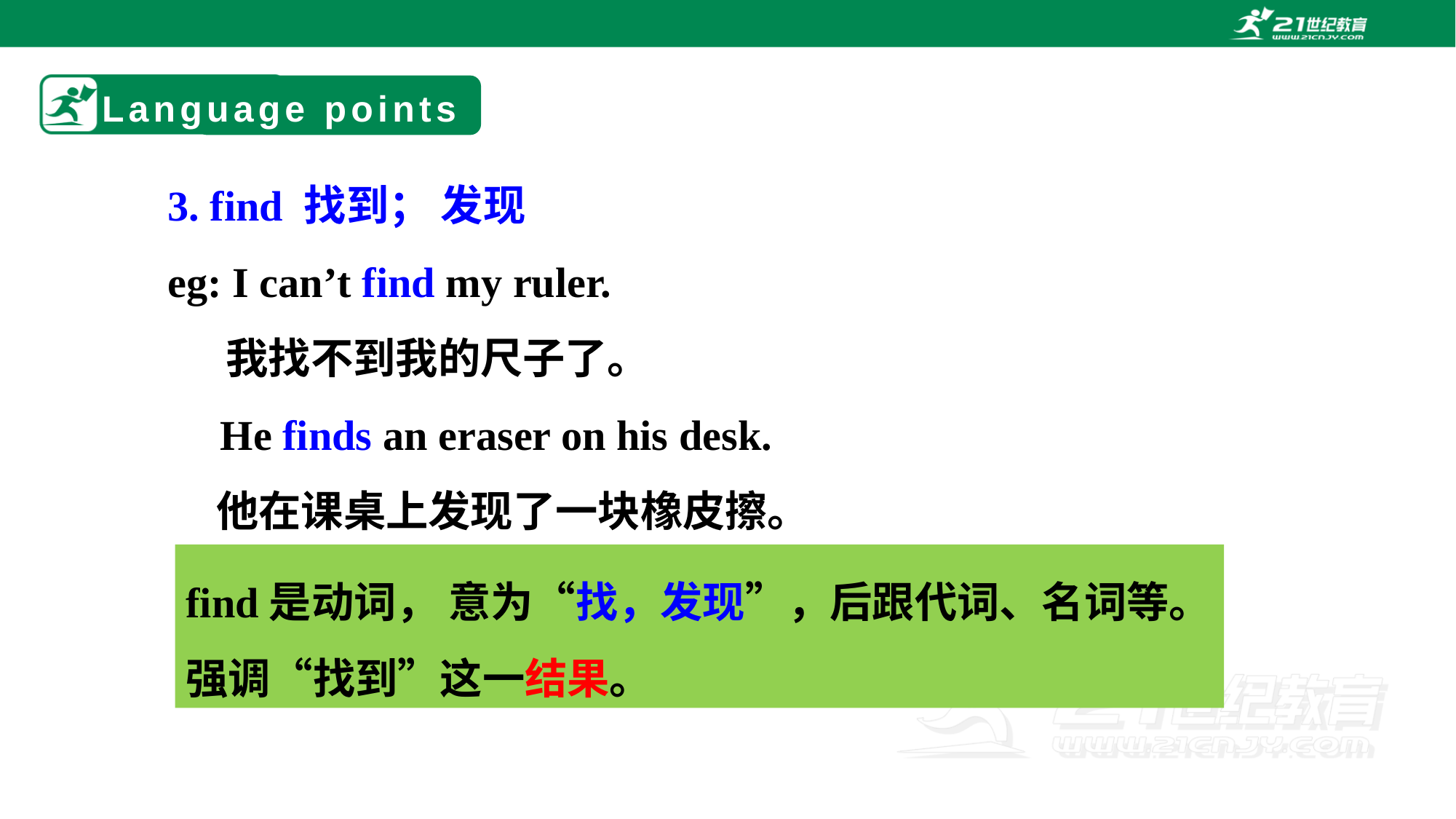

# Language points
3. find 找到； 发现
eg: I can’t find my ruler.
     我找不到我的尺子了。
     He finds an eraser on his desk.
    他在课桌上发现了一块橡皮擦。
find是动词， 意为“找，发现”，后跟代词、名词等。强调“找到”这一结果。